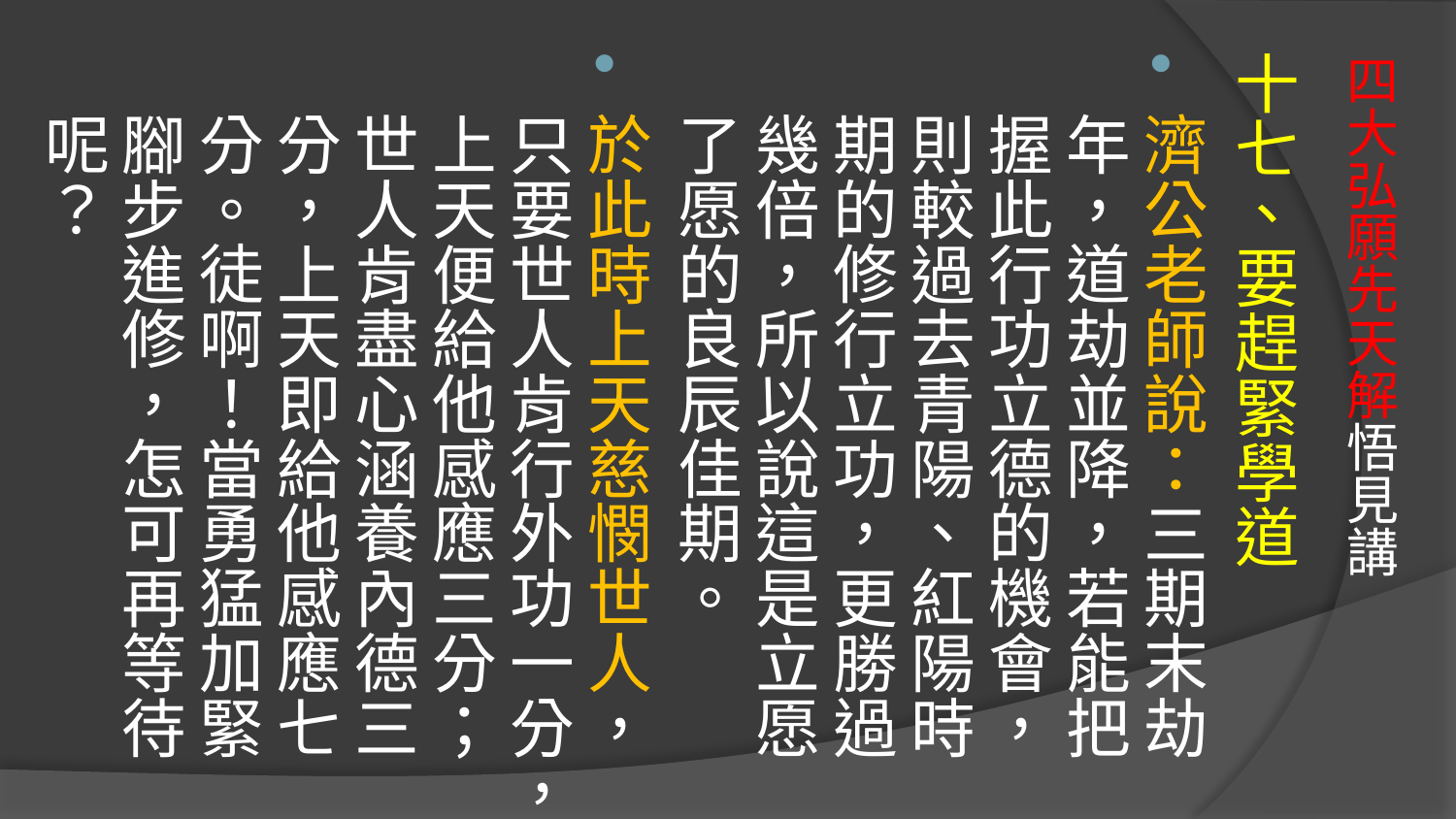

十七、要趕緊學道
濟公老師說：三期末劫年，道劫並降，若能把握此行功立德的機會，則較過去青陽、紅陽時期的修行立功，更勝過幾倍，所以說這是立愿了愿的良辰佳期。
於此時上天慈憫世人，只要世人肯行外功一分，上天便給他感應三分；世人肯盡心涵養內德三分，上天即給他感應七分。徒啊！當勇猛加緊腳步進修，怎可再等待呢？
# 四大弘願先天解悟見講